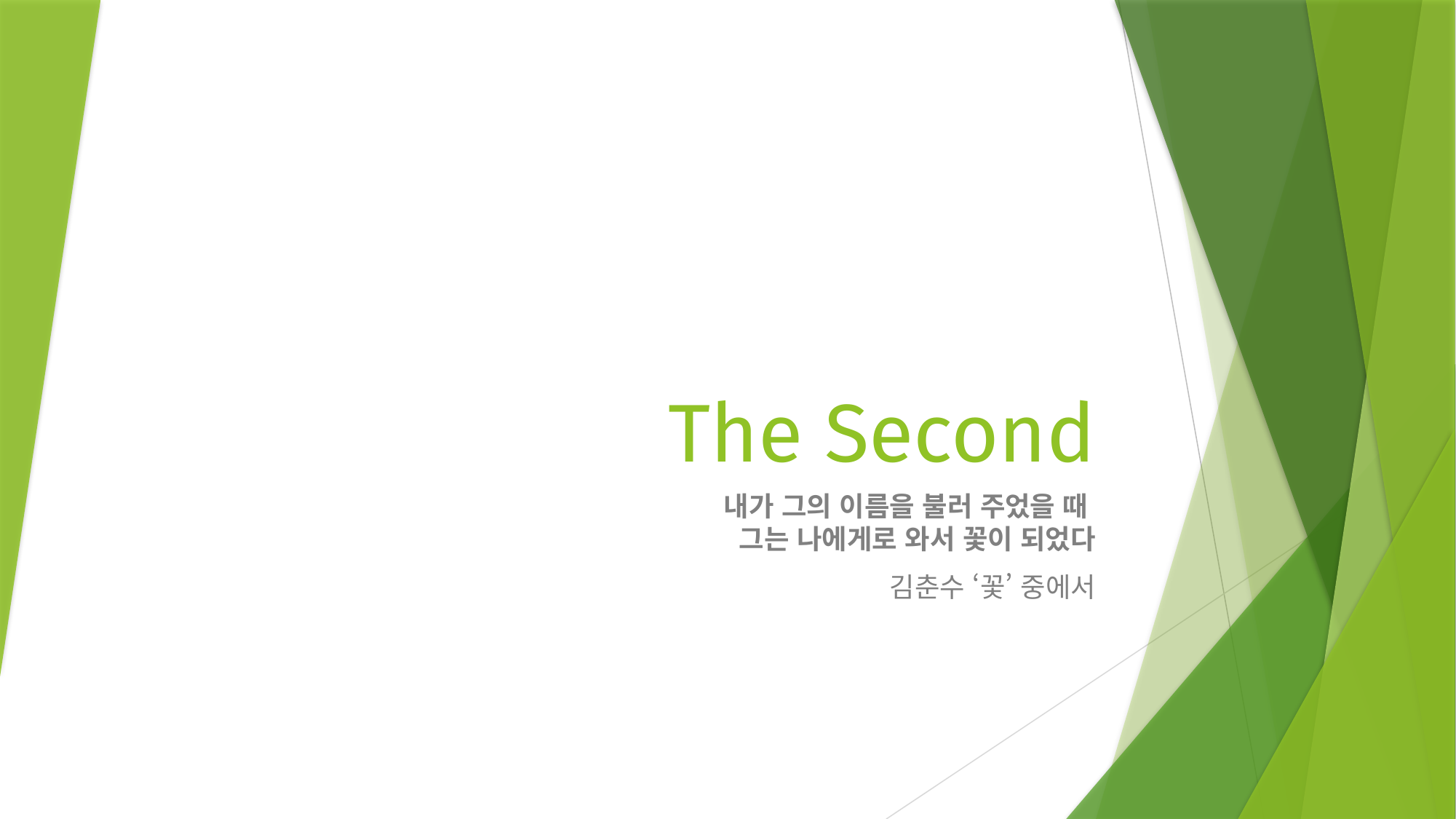

# The Second
내가 그의 이름을 불러 주었을 때
그는 나에게로 와서 꽃이 되었다
김춘수 ‘꽃’ 중에서